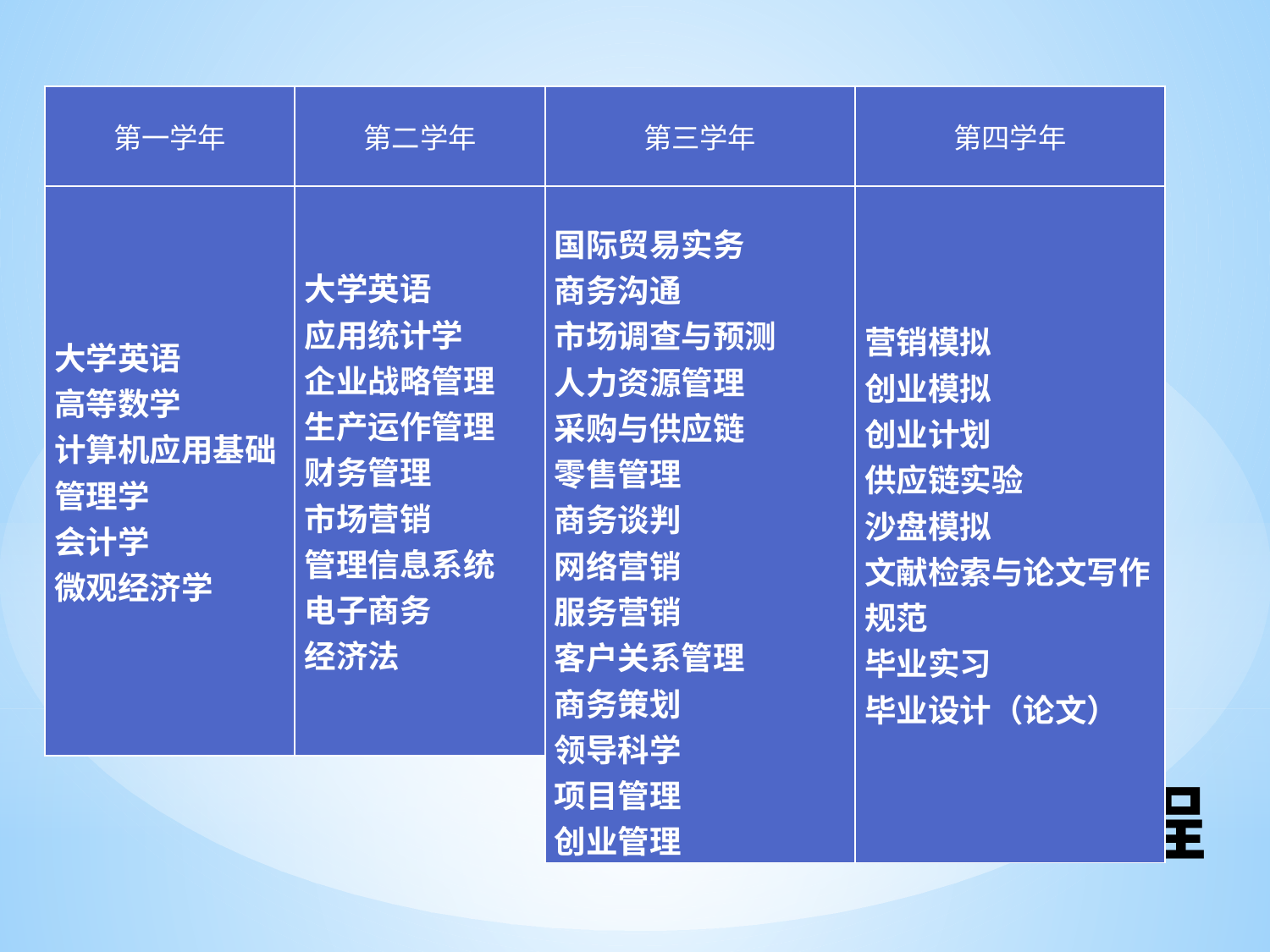

| 第一学年 | 第二学年 |
| --- | --- |
| 大学英语 高等数学 计算机应用基础 管理学 会计学 微观经济学 | 大学英语 应用统计学 企业战略管理 生产运作管理 财务管理 市场营销 管理信息系统 电子商务 经济法 |
| 第三学年 | 第四学年 |
| --- | --- |
| 国际贸易实务 商务沟通 市场调查与预测 人力资源管理 采购与供应链 零售管理 商务谈判 网络营销 服务营销 客户关系管理 商务策划 领导科学 项目管理 创业管理 | 营销模拟 创业模拟 创业计划 供应链实验 沙盘模拟 文献检索与论文写作规范 毕业实习 毕业设计（论文） |
# 核心课程